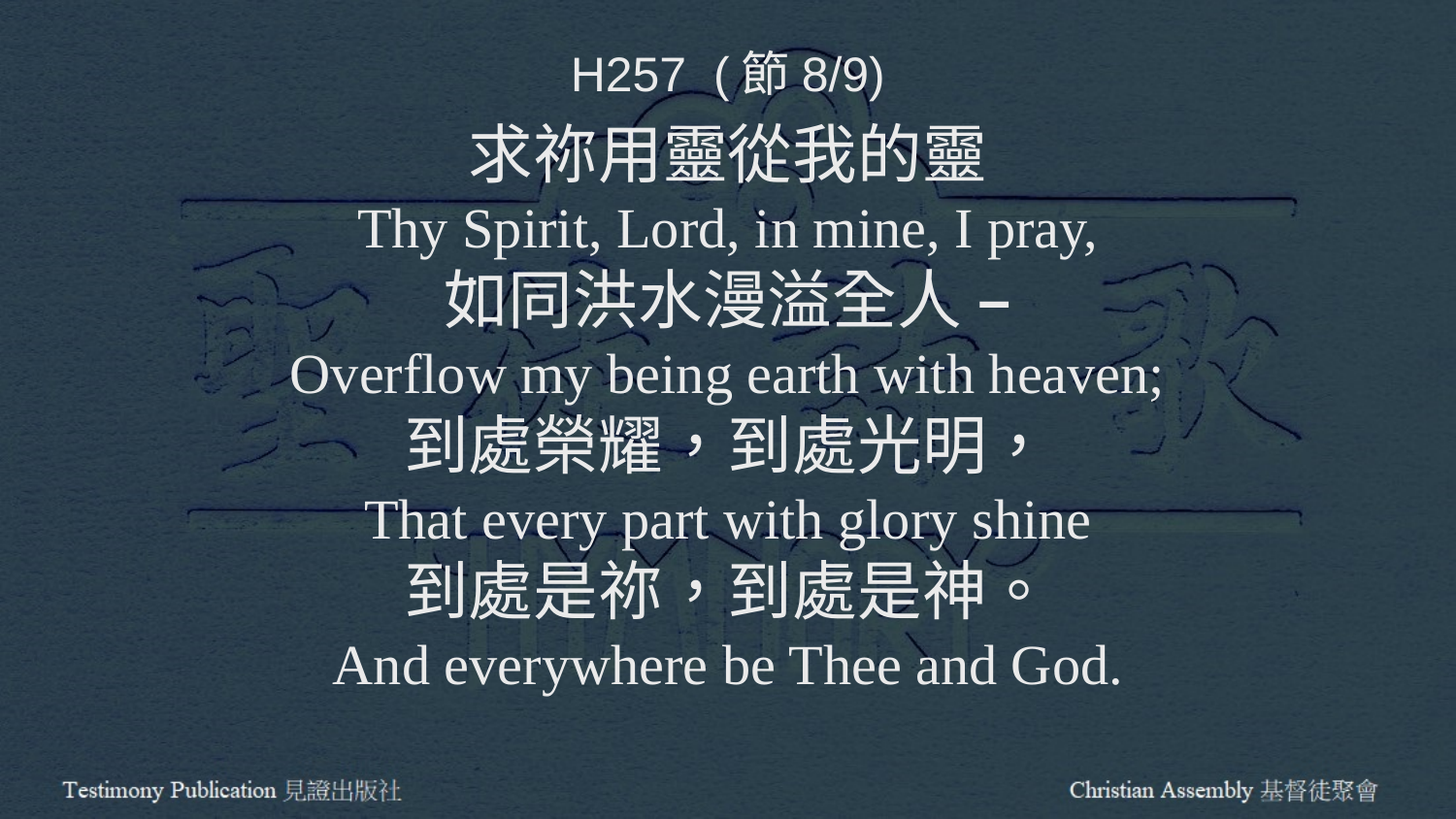

H257  (節8/9)
求祢用靈從我的靈
Thy Spirit, Lord, in mine, I pray,
如同洪水漫溢全人 –
Overflow my being earth with heaven;
到處榮耀，到處光明，
That every part with glory shine
到處是祢，到處是神。
And everywhere be Thee and God.